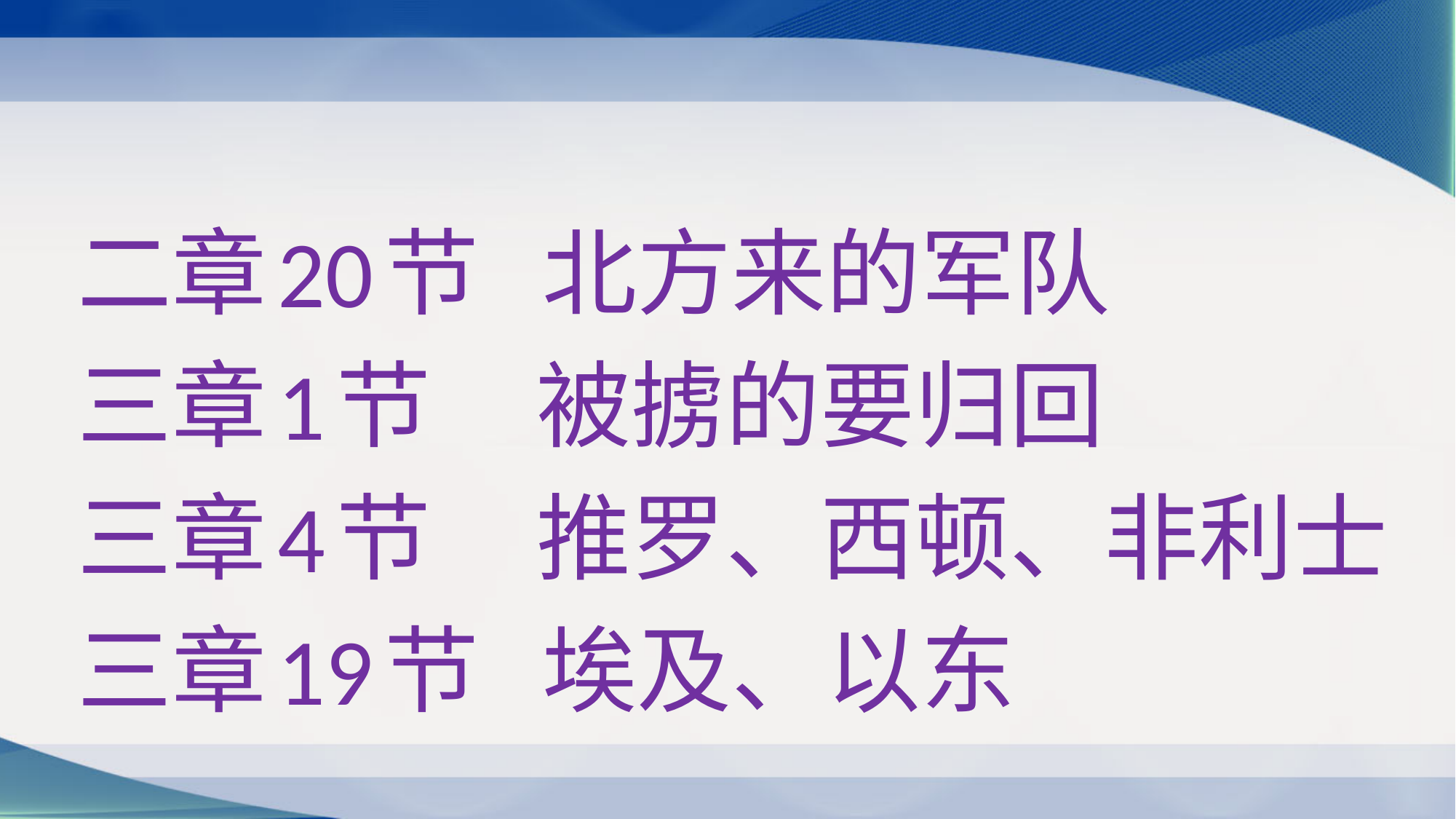

二章20节   北方来的军队
  三章1节     被掳的要归回
  三章4节     推罗、西顿、非利士
  三章19节   埃及、以东